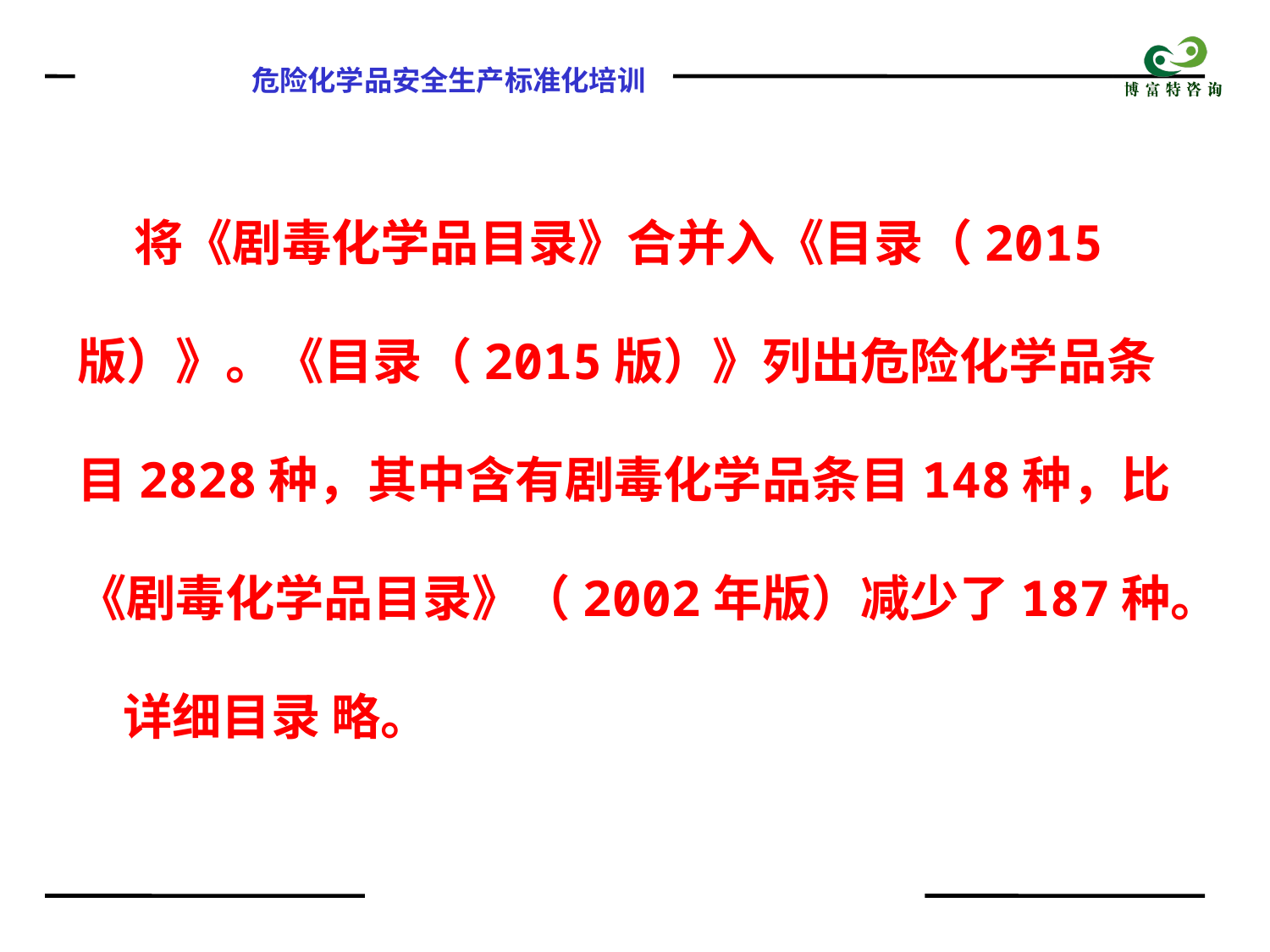

将《剧毒化学品目录》合并入《目录（2015版）》。《目录（2015版）》列出危险化学品条目2828种，其中含有剧毒化学品条目148种，比《剧毒化学品目录》（2002年版）减少了187种。
   详细目录 略。